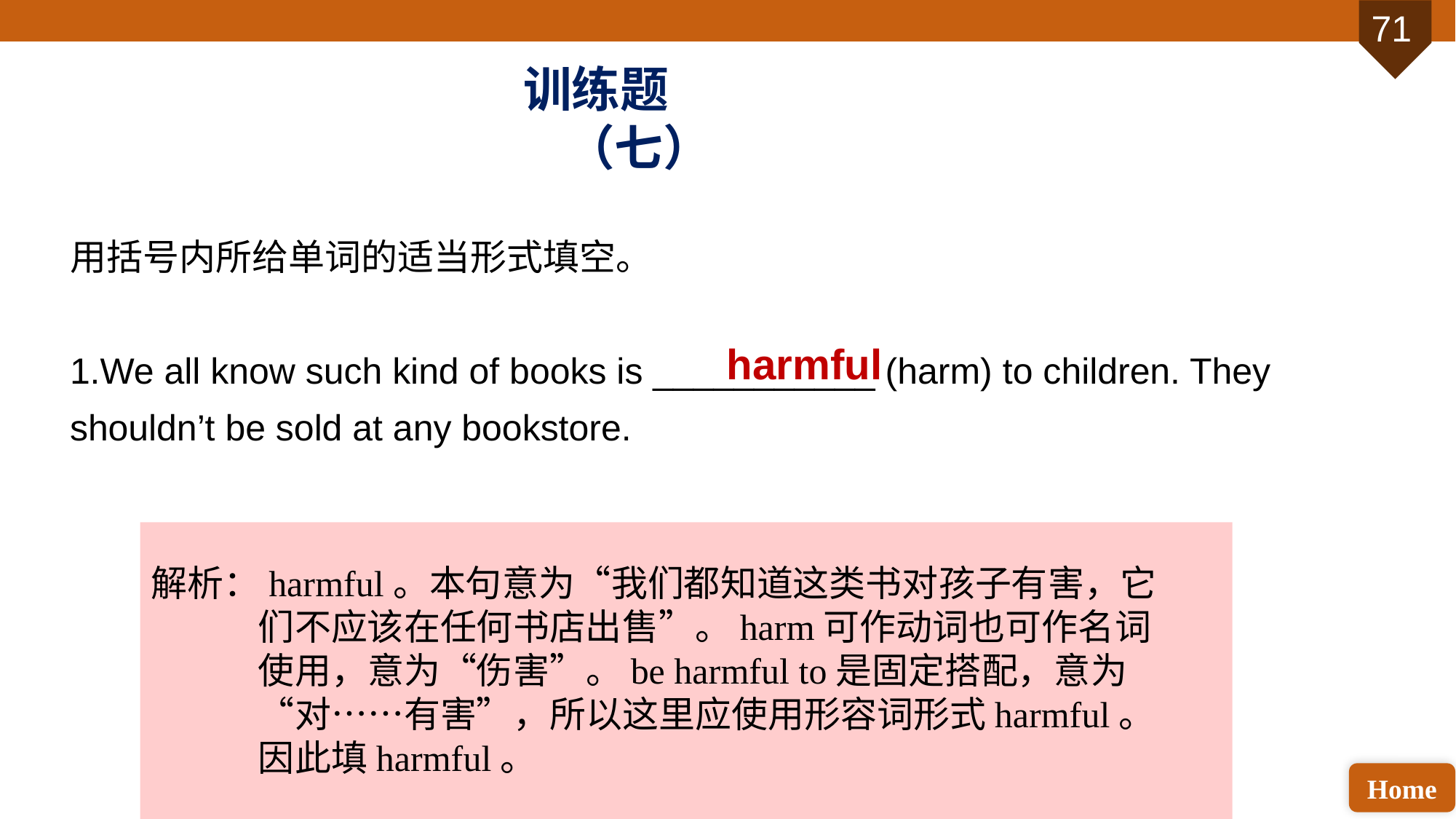

训练题（七）
用括号内所给单词的适当形式填空。

1.We all know such kind of books is ___________ (harm) to children. They shouldn’t be sold at any bookstore.
harmful

解析：harmful。本句意为“我们都知道这类书对孩子有害，它们不应该在任何书店出售”。harm可作动词也可作名词使用，意为“伤害”。be harmful to是固定搭配，意为“对……有害”，所以这里应使用形容词形式harmful。因此填harmful。